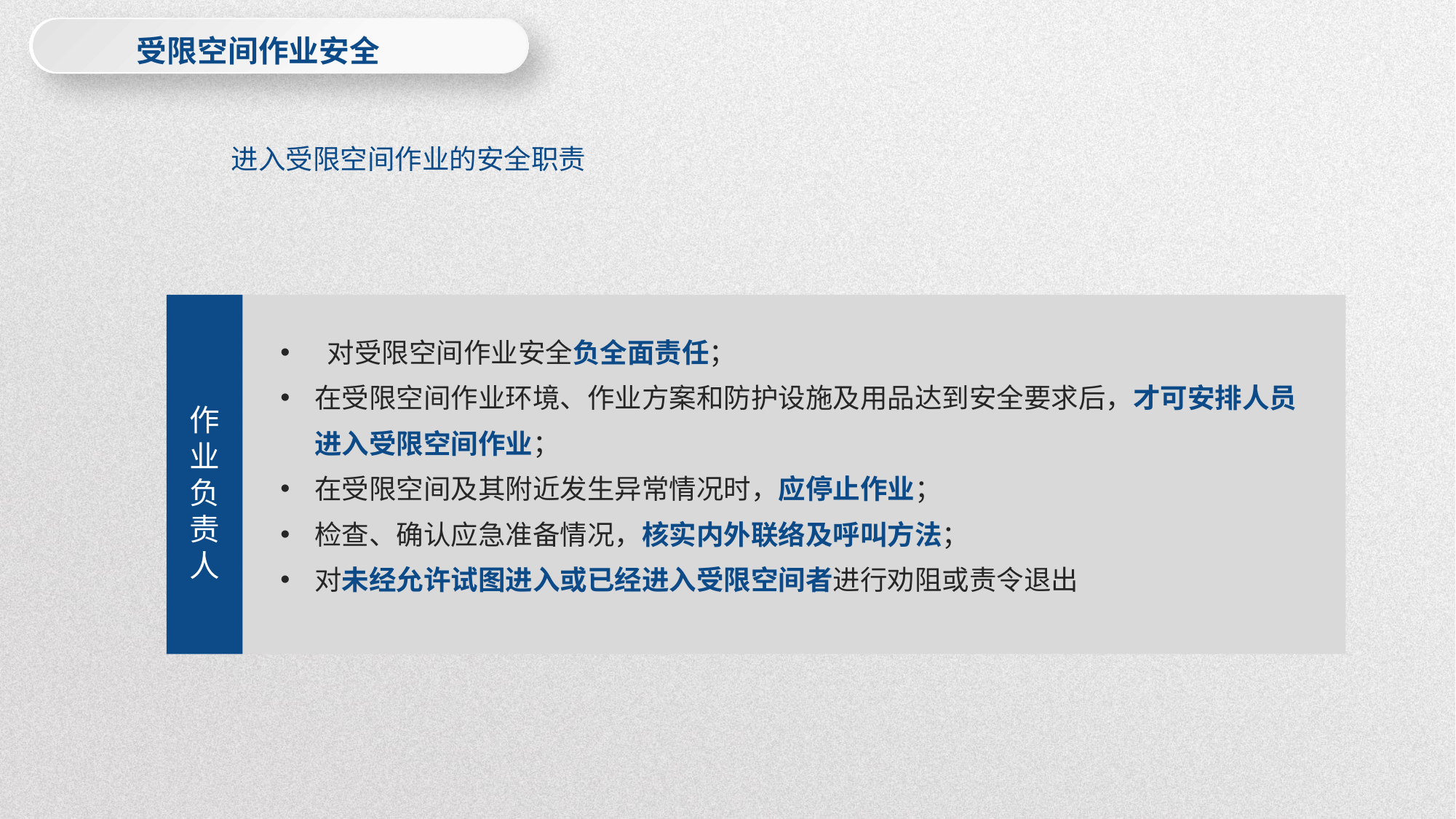

受限空间作业安全

进入受限空间作业的安全职责

 对受限空间作业安全负全面责任；
在受限空间作业环境、作业方案和防护设施及用品达到安全要求后，才可安排人员进入受限空间作业；
在受限空间及其附近发生异常情况时，应停止作业；
检查、确认应急准备情况，核实内外联络及呼叫方法；
对未经允许试图进入或已经进入受限空间者进行劝阻或责令退出
作
业
负
责
人